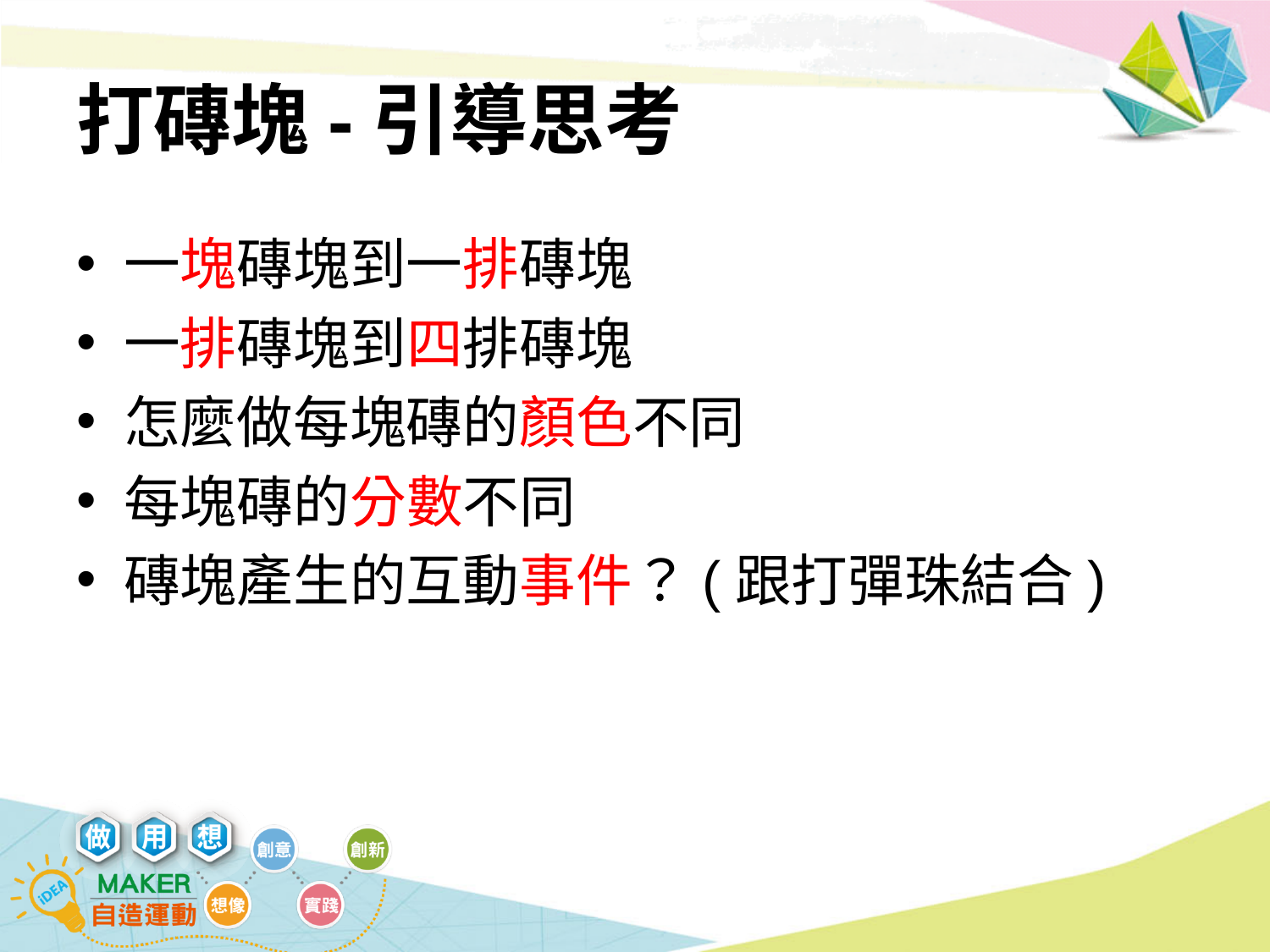

# 打磚塊-引導思考
一塊磚塊到一排磚塊
一排磚塊到四排磚塊
怎麼做每塊磚的顏色不同
每塊磚的分數不同
磚塊產生的互動事件？(跟打彈珠結合)